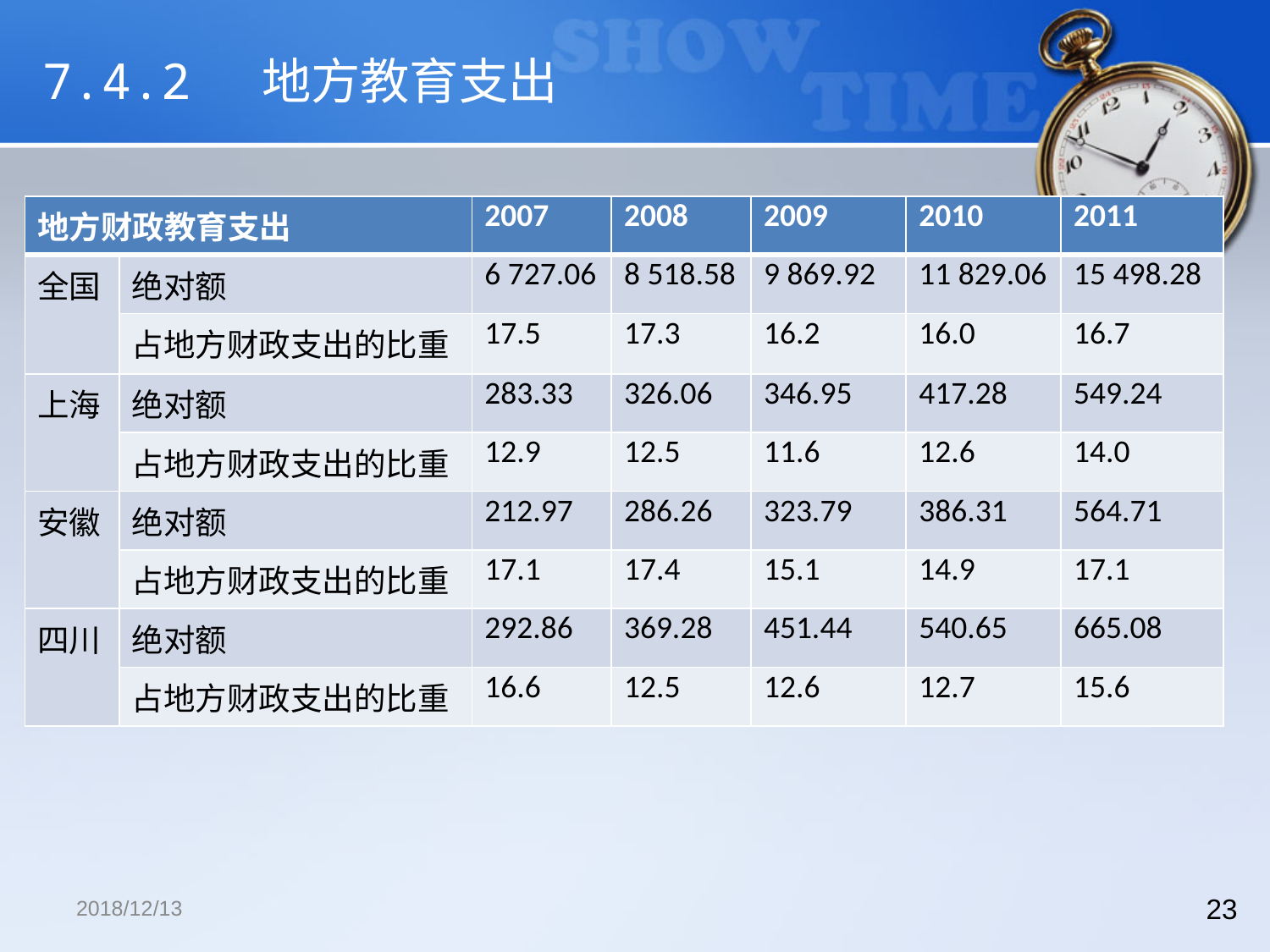

# 7.4.2  地方教育支出
| 地方财政教育支出 |  | 2007 | 2008 | 2009 | 2010 | 2011 |
| --- | --- | --- | --- | --- | --- | --- |
| 全国 | 绝对额 | 6 727.06 | 8 518.58 | 9 869.92 | 11 829.06 | 15 498.28 |
|  | 占地方财政支出的比重 | 17.5 | 17.3 | 16.2 | 16.0 | 16.7 |
| 上海 | 绝对额 | 283.33 | 326.06 | 346.95 | 417.28 | 549.24 |
|  | 占地方财政支出的比重 | 12.9 | 12.5 | 11.6 | 12.6 | 14.0 |
| 安徽 | 绝对额 | 212.97 | 286.26 | 323.79 | 386.31 | 564.71 |
|  | 占地方财政支出的比重 | 17.1 | 17.4 | 15.1 | 14.9 | 17.1 |
| 四川 | 绝对额 | 292.86 | 369.28 | 451.44 | 540.65 | 665.08 |
|  | 占地方财政支出的比重 | 16.6 | 12.5 | 12.6 | 12.7 | 15.6 |
2018/12/13
23